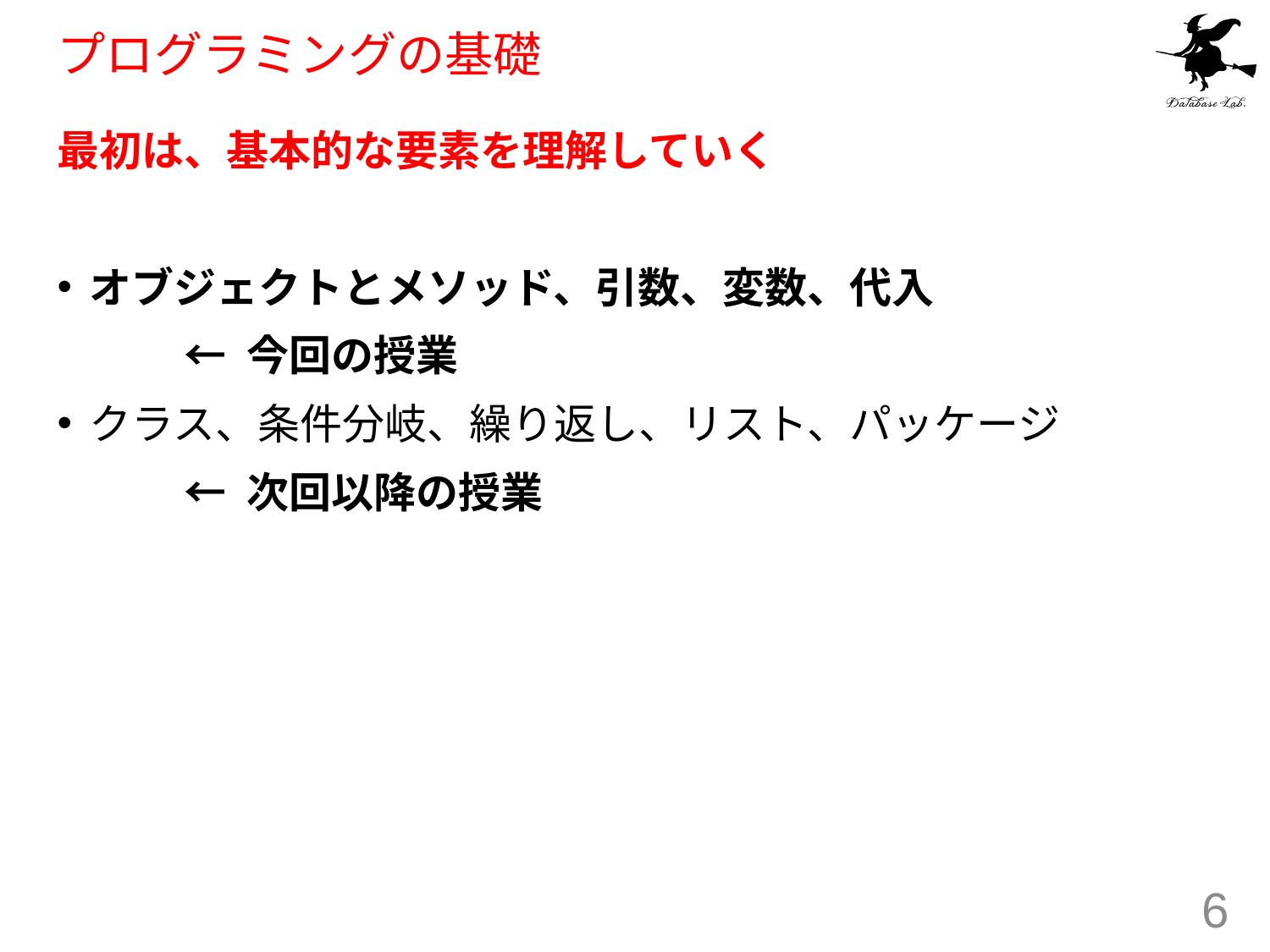

# プログラミングの基礎
最初は、基本的な要素を理解していく

オブジェクトとメソッド、引数、変数、代入
	← 今回の授業
クラス、条件分岐、繰り返し、リスト、パッケージ
	← 次回以降の授業

6